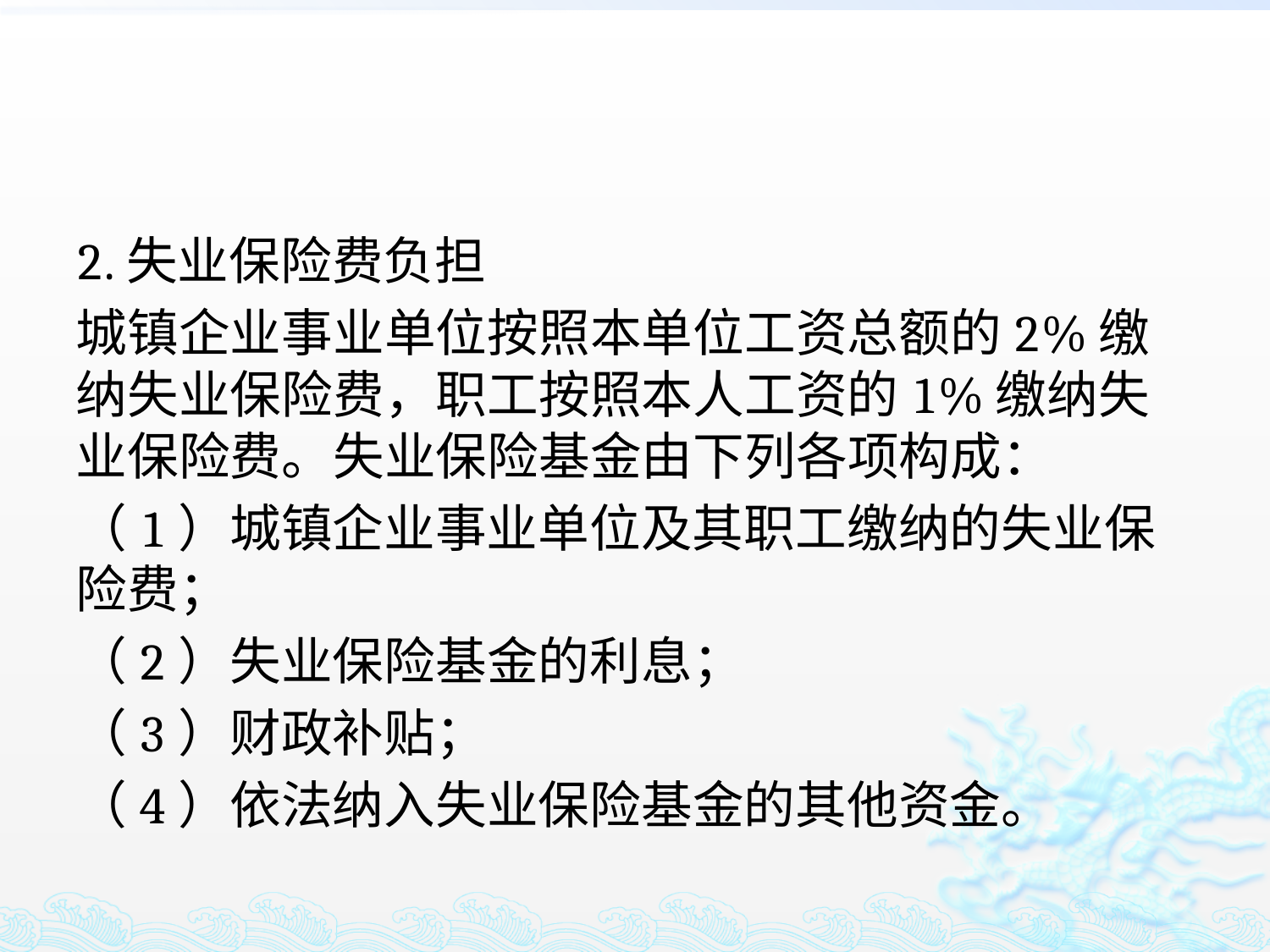

#
2.失业保险费负担
城镇企业事业单位按照本单位工资总额的2%缴纳失业保险费，职工按照本人工资的1%缴纳失业保险费。失业保险基金由下列各项构成：
（1）城镇企业事业单位及其职工缴纳的失业保险费；
（2）失业保险基金的利息；
（3）财政补贴；
（4）依法纳入失业保险基金的其他资金。